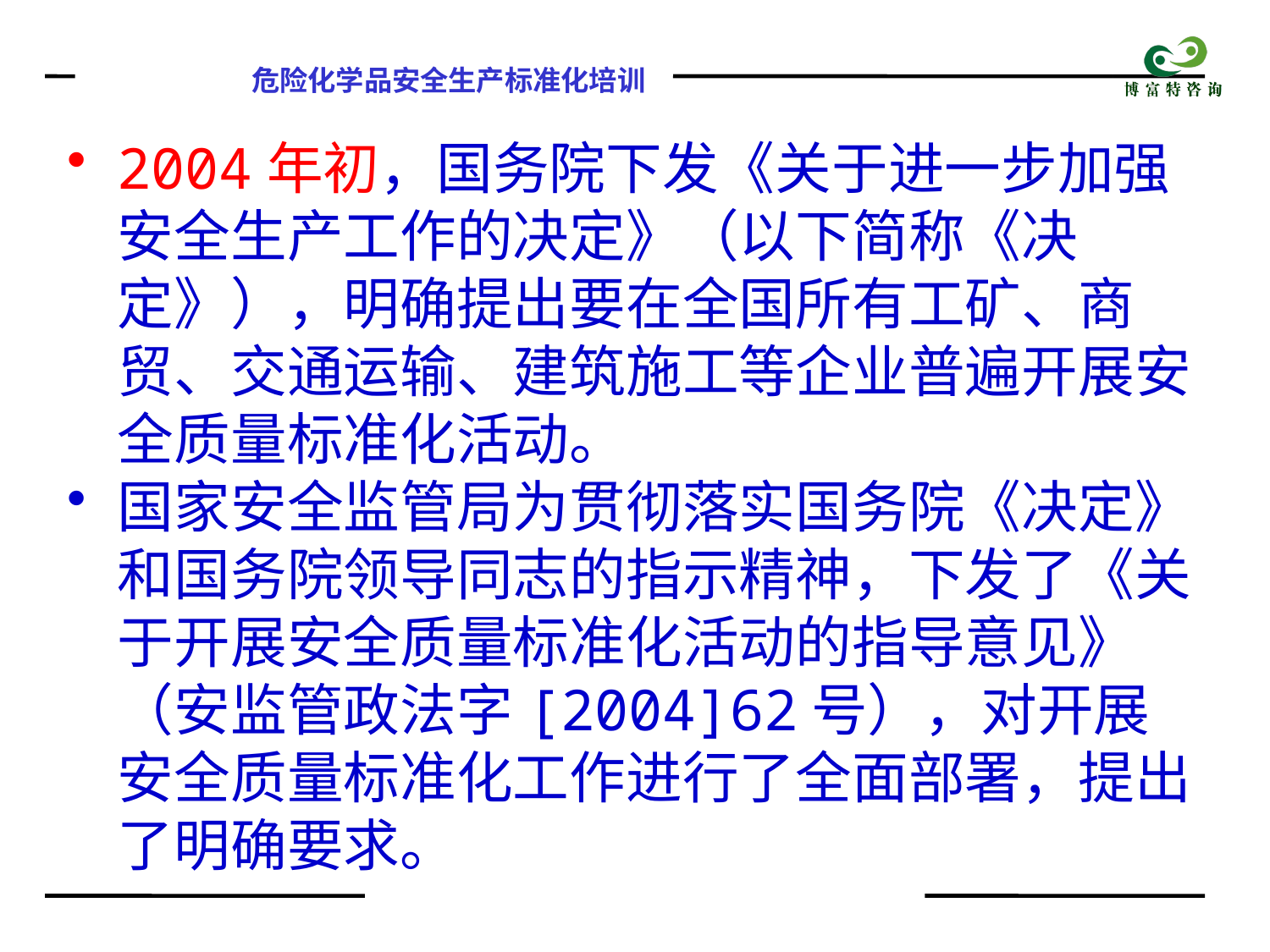

2004年初，国务院下发《关于进一步加强安全生产工作的决定》（以下简称《决定》），明确提出要在全国所有工矿、商贸、交通运输、建筑施工等企业普遍开展安全质量标准化活动。
国家安全监管局为贯彻落实国务院《决定》和国务院领导同志的指示精神，下发了《关于开展安全质量标准化活动的指导意见》 （安监管政法字[2004]62号），对开展安全质量标准化工作进行了全面部署，提出了明确要求。